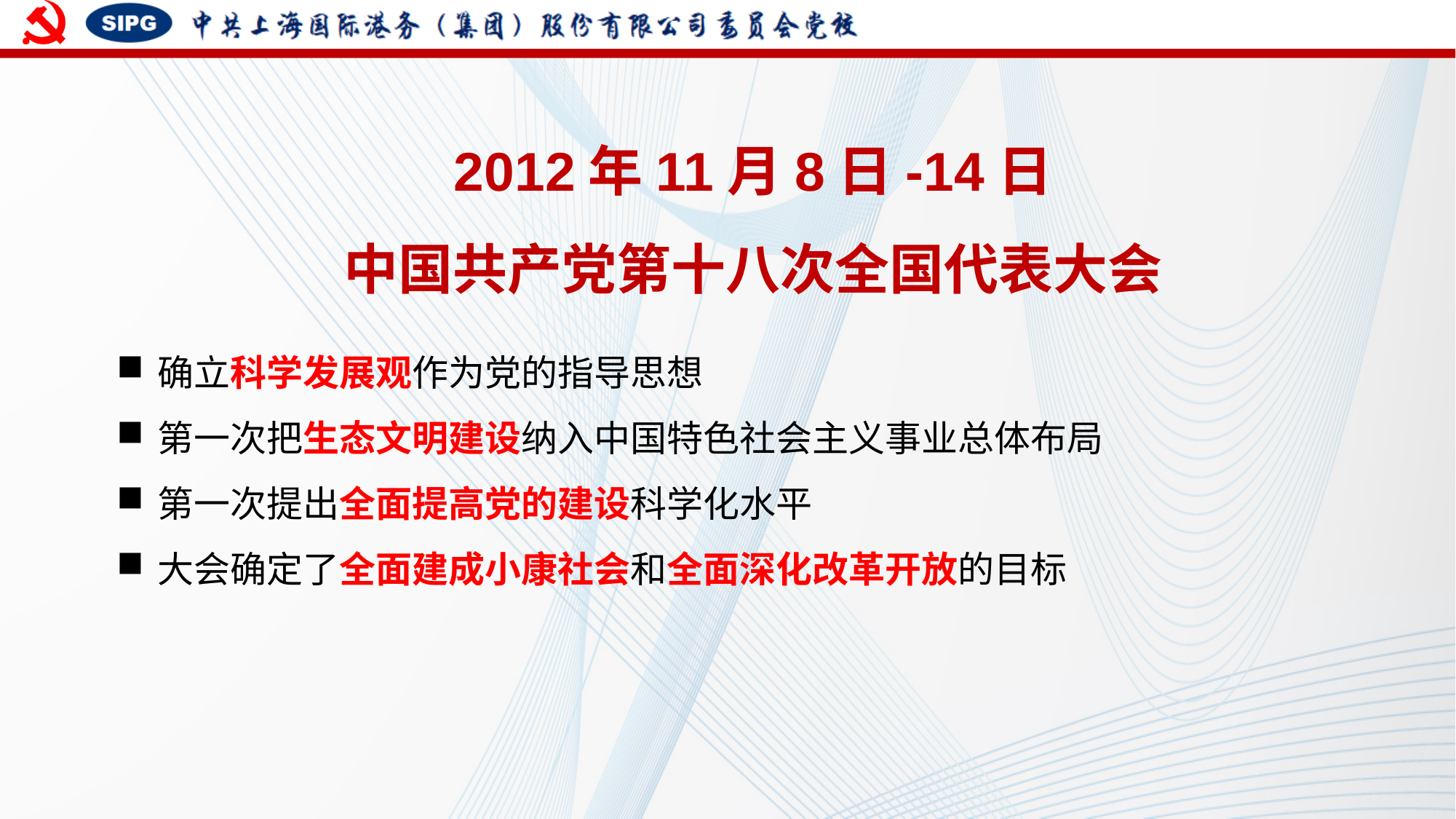

2012年11月8日-14日
中国共产党第十八次全国代表大会
确立科学发展观作为党的指导思想
第一次把生态文明建设纳入中国特色社会主义事业总体布局
第一次提出全面提高党的建设科学化水平
大会确定了全面建成小康社会和全面深化改革开放的目标